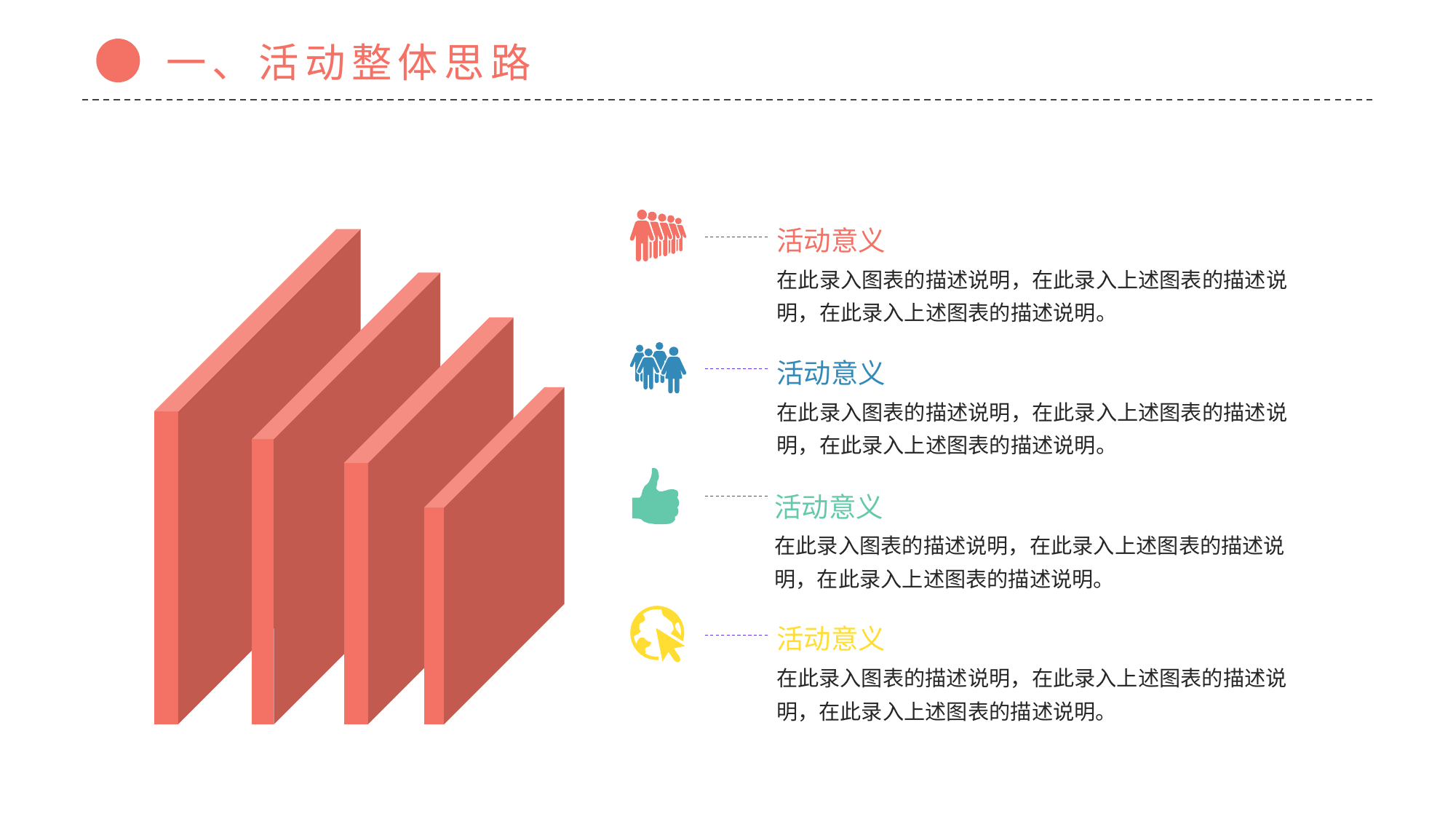

一、活动整体思路

活动意义
在此录入图表的描述说明，在此录入上述图表的描述说明，在此录入上述图表的描述说明。

活动意义
在此录入图表的描述说明，在此录入上述图表的描述说明，在此录入上述图表的描述说明。

活动意义
在此录入图表的描述说明，在此录入上述图表的描述说明，在此录入上述图表的描述说明。

活动意义
在此录入图表的描述说明，在此录入上述图表的描述说明，在此录入上述图表的描述说明。